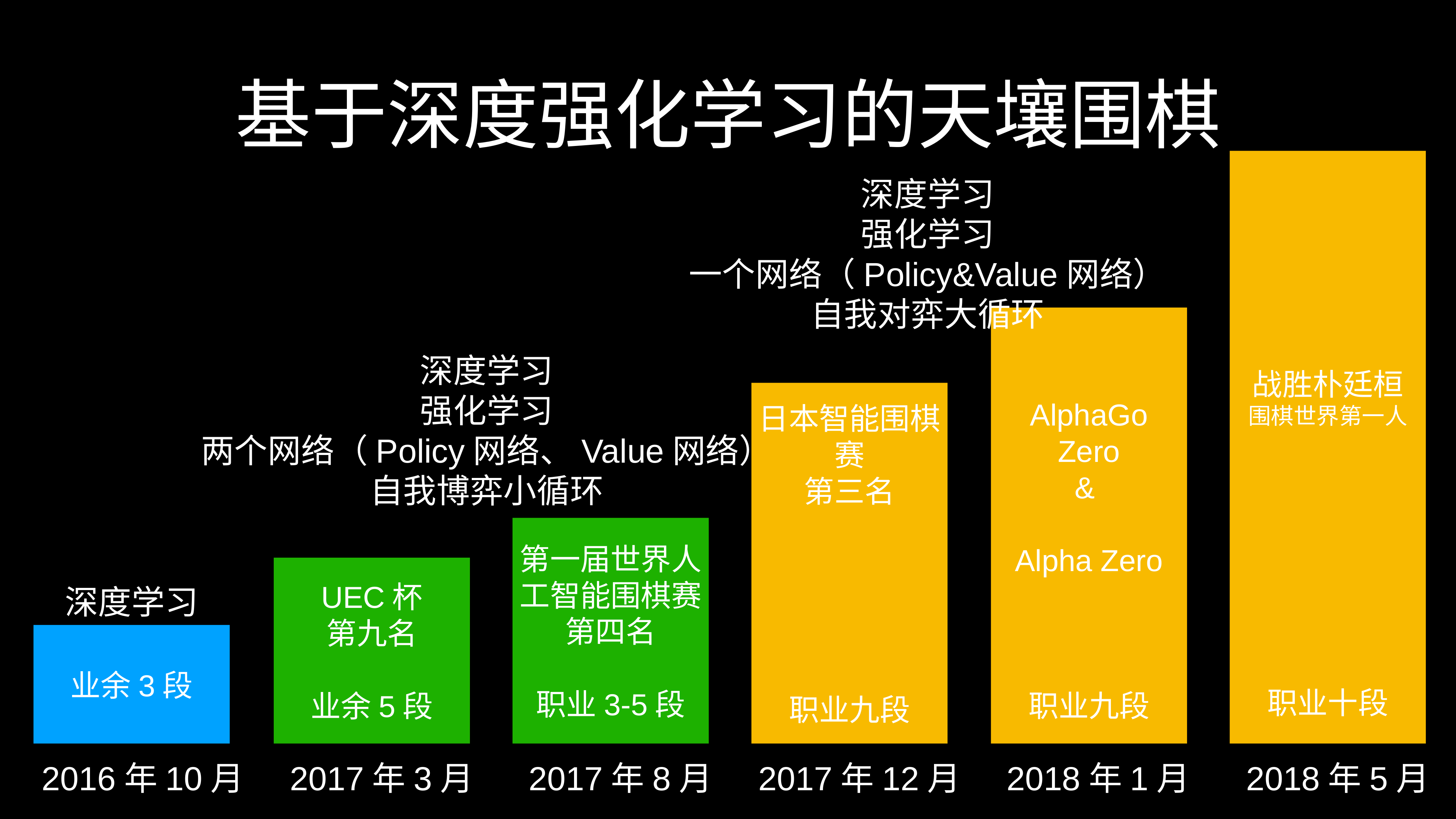

# 基于深度强化学习的天壤围棋

战胜朴廷桓
围棋世界第一人

职业十段
深度学习
强化学习
一个网络（Policy&Value网络）
自我对弈大循环

AlphaGo Zero
&

Alpha Zero

职业九段
深度学习
强化学习
两个网络（Policy网络、Value网络）
自我博弈小循环
日本智能围棋赛
第三名

职业九段

第一届世界人工智能围棋赛
第四名

职业3-5段

UEC杯
第九名

业余5段
深度学习

业余3段
2016年10月
2017年3月
2017年8月
2017年12月
2018年1月
2018年5月